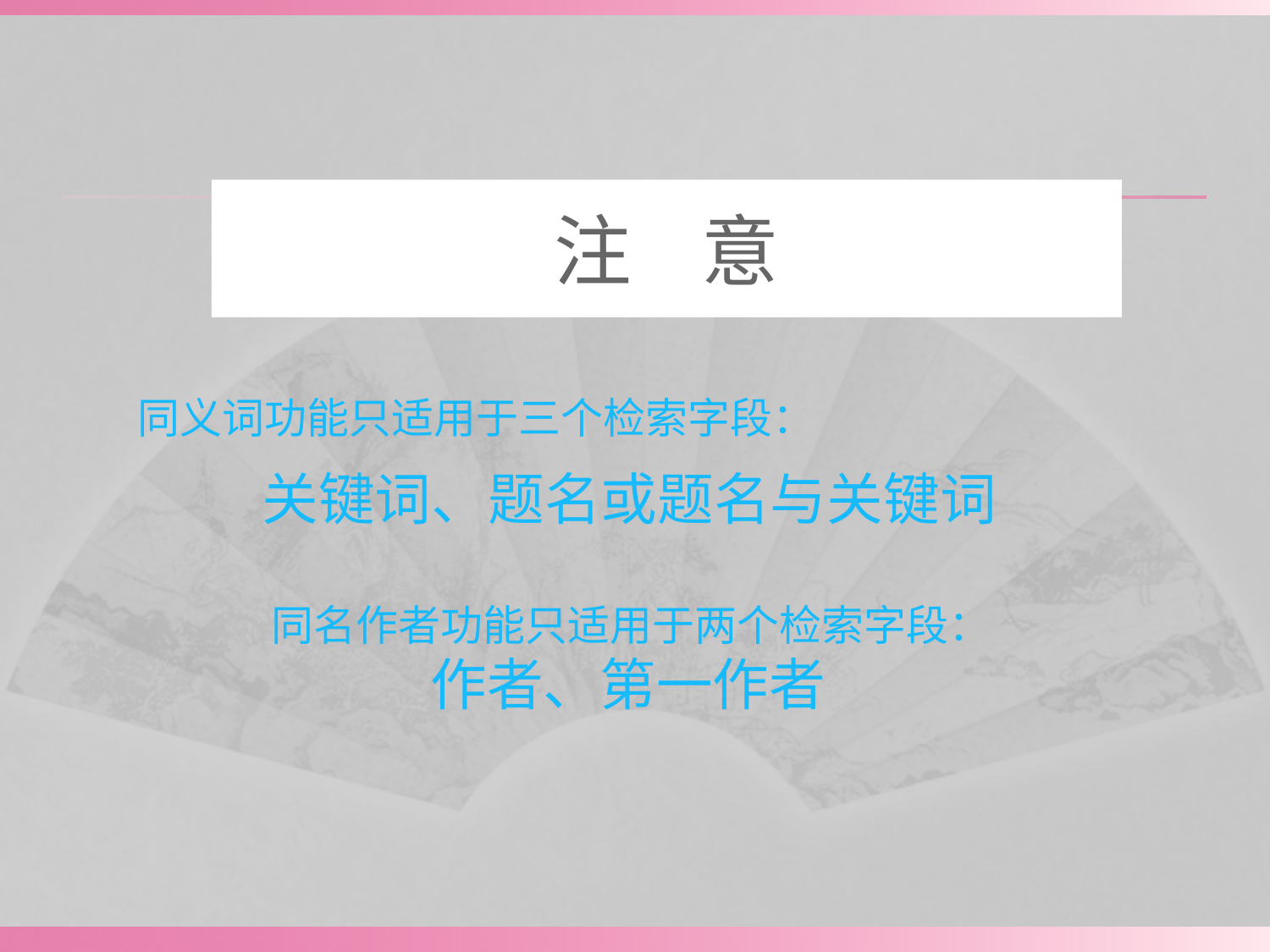

# 注    意

同义词功能只适用于三个检索字段：
            关键词、题名或题名与关键词

             同名作者功能只适用于两个检索字段：
                      作者、第一作者